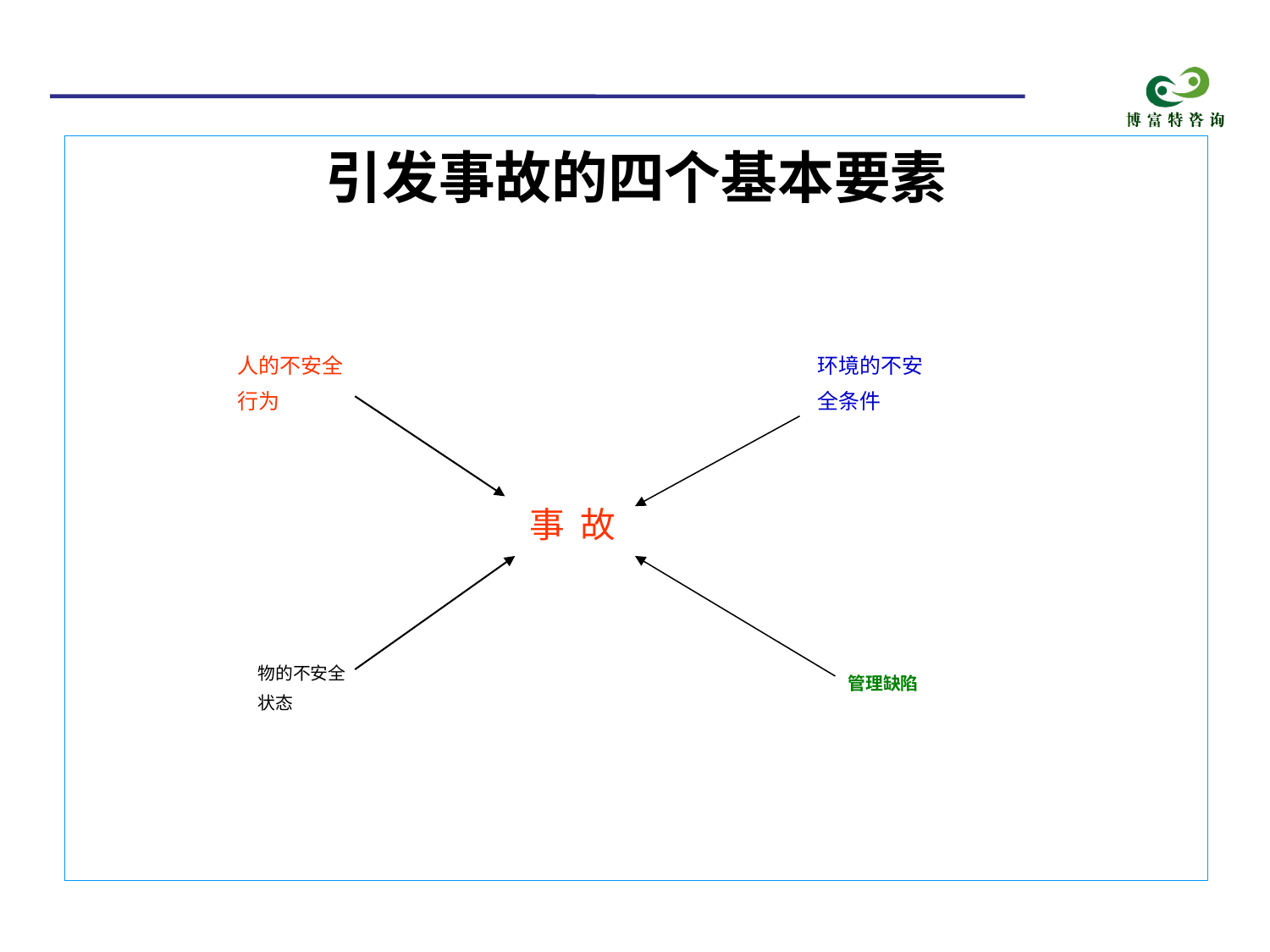

#
引发事故的四个基本要素

人的不安全
行为
环境的不安
全条件

事  故

物的不安全
状态
管理缺陷